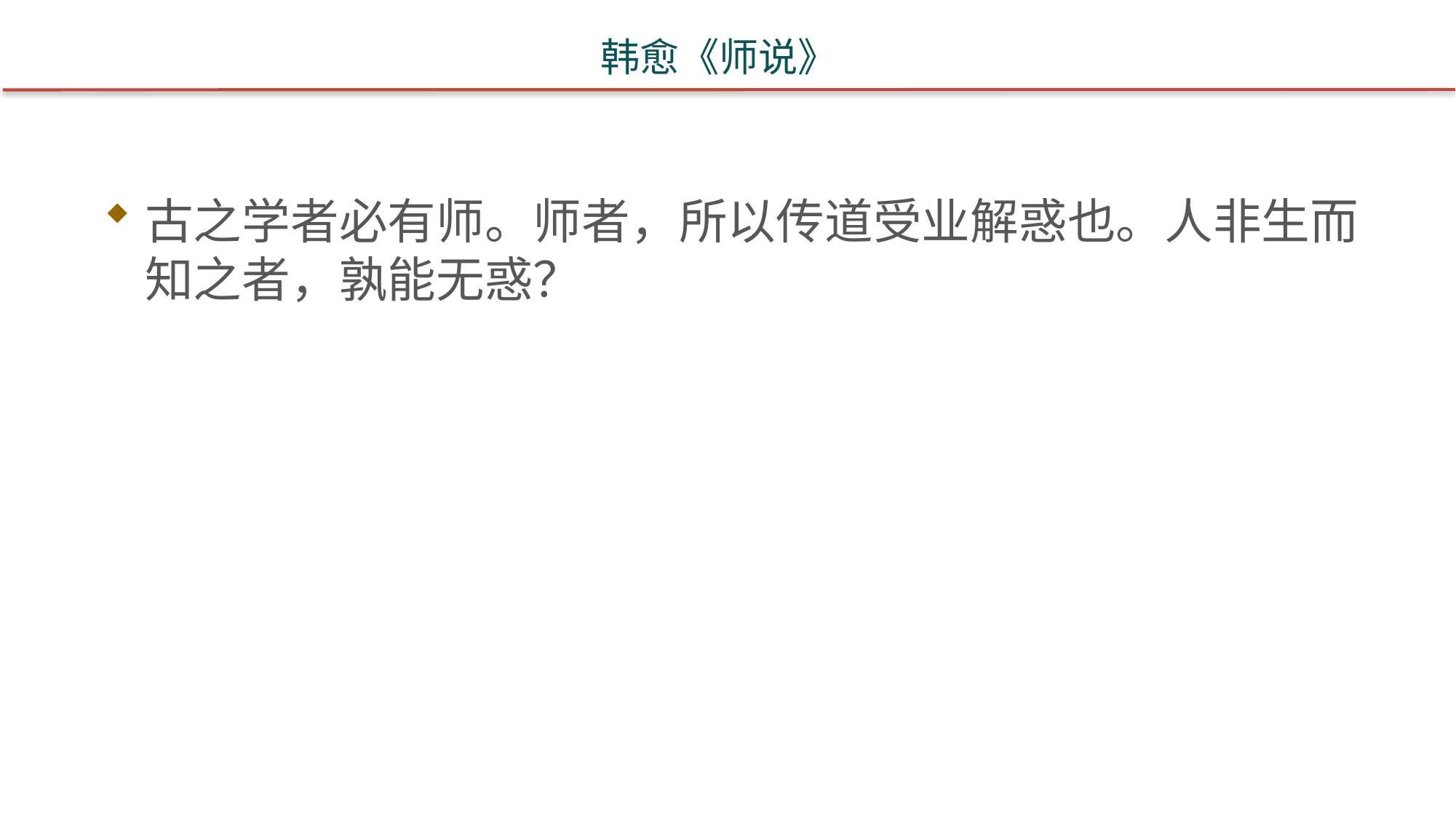

# 韩愈《师说》
古之学者必有师。师者，所以传道受业解惑也。人非生而知之者，孰能无惑？